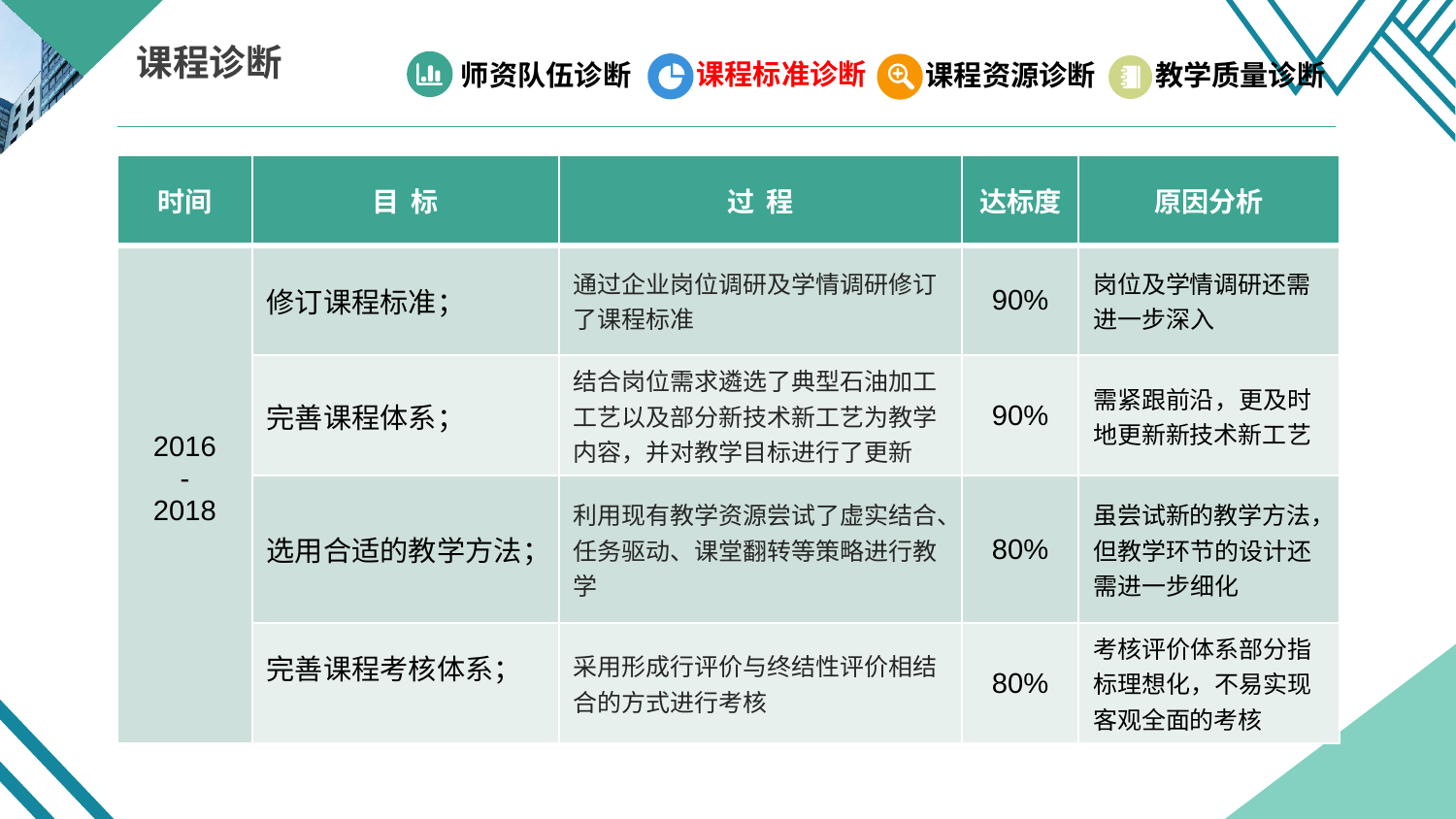

课程诊断
课程标准诊断
师资队伍诊断
课程资源诊断
教学质量诊断

| 时间 | 目 标 | 过 程 | 达标度 | 原因分析 |
| --- | --- | --- | --- | --- |
| 2016 - 2018 | 修订课程标准； | 通过企业岗位调研及学情调研修订了课程标准 | 90% | 岗位及学情调研还需进一步深入 |
|  | 完善课程体系； | 结合岗位需求遴选了典型石油加工工艺以及部分新技术新工艺为教学内容，并对教学目标进行了更新 | 90% | 需紧跟前沿，更及时地更新新技术新工艺 |
|  | 选用合适的教学方法； | 利用现有教学资源尝试了虚实结合、任务驱动、课堂翻转等策略进行教学 | 80% | 虽尝试新的教学方法，但教学环节的设计还需进一步细化 |
|  | 完善课程考核体系； | 采用形成行评价与终结性评价相结合的方式进行考核 | 80% | 考核评价体系部分指标理想化，不易实现客观全面的考核 |